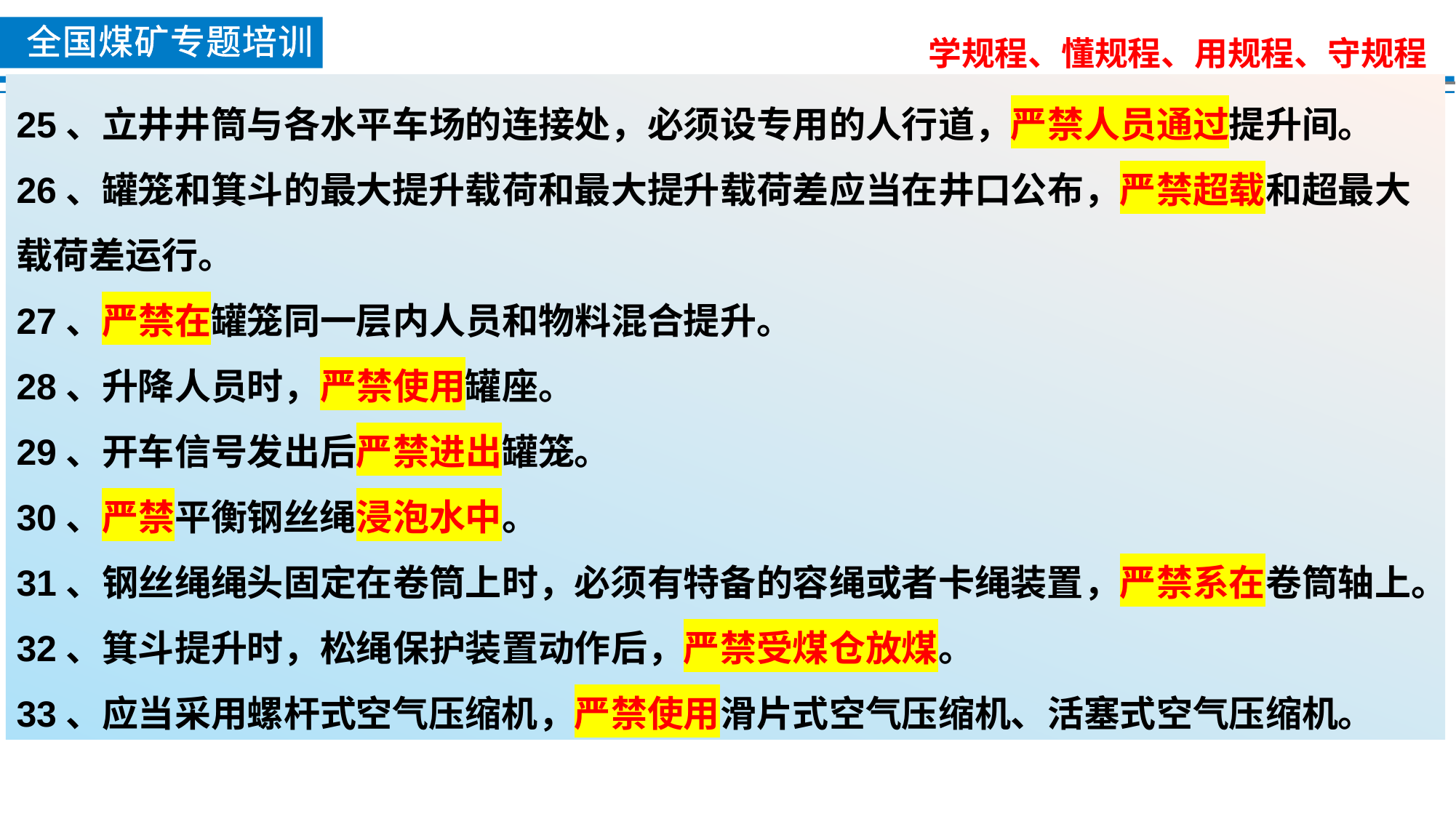

25、立井井筒与各水平车场的连接处，必须设专用的人行道，严禁人员通过提升间。
26、罐笼和箕斗的最大提升载荷和最大提升载荷差应当在井口公布，严禁超载和超最大载荷差运行。
27、严禁在罐笼同一层内人员和物料混合提升。
28、升降人员时，严禁使用罐座。
29、开车信号发出后严禁进出罐笼。
30、严禁平衡钢丝绳浸泡水中。
31、钢丝绳绳头固定在卷筒上时，必须有特备的容绳或者卡绳装置，严禁系在卷筒轴上。
32、箕斗提升时，松绳保护装置动作后，严禁受煤仓放煤。
33、应当采用螺杆式空气压缩机，严禁使用滑片式空气压缩机、活塞式空气压缩机。